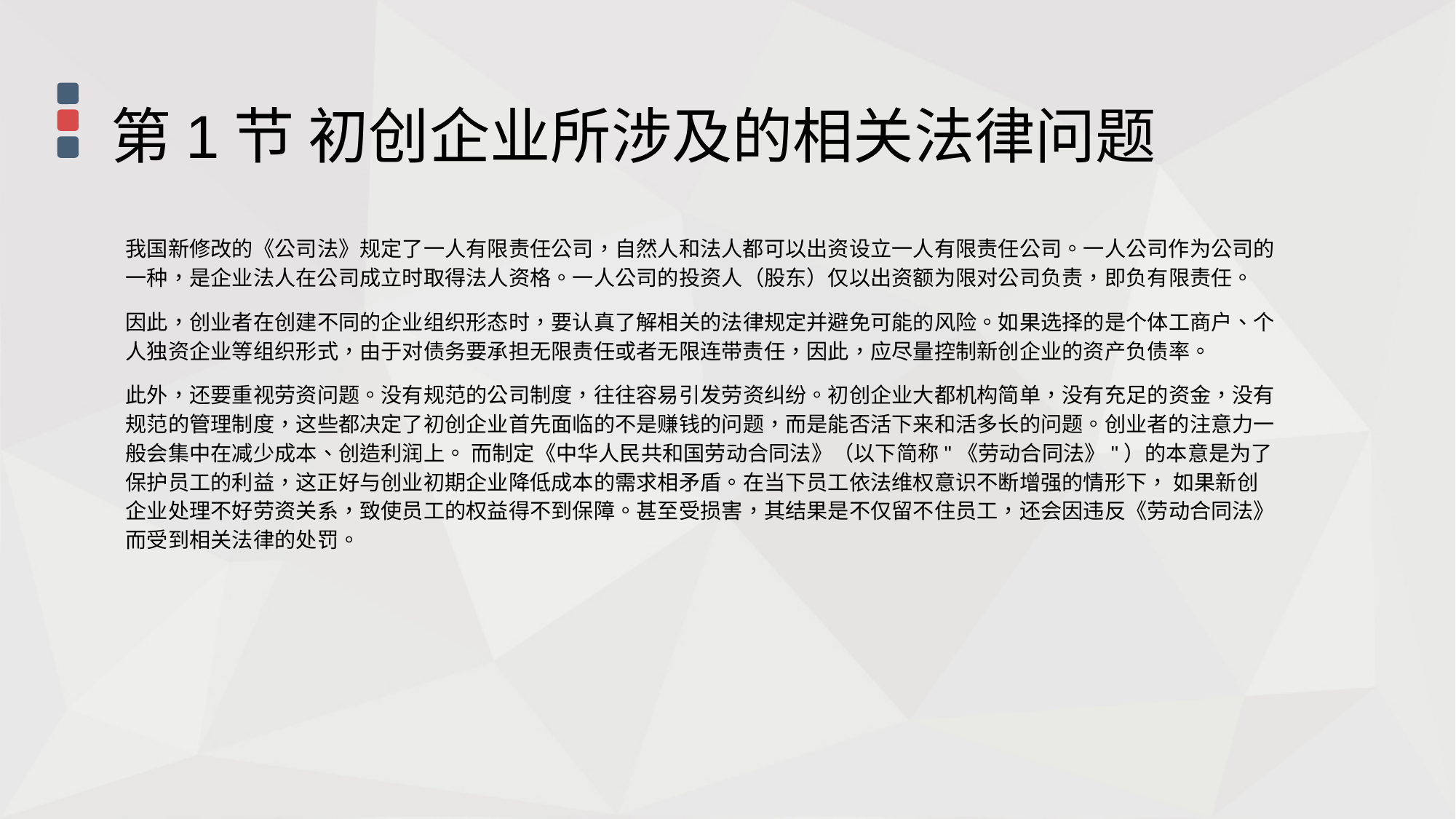

第1节 初创企业所涉及的相关法律问题
我国新修改的《公司法》规定了一人有限责任公司，自然人和法人都可以出资设立一人有限责任公司。一人公司作为公司的一种，是企业法人在公司成立时取得法人资格。一人公司的投资人（股东）仅以出资额为限对公司负责，即负有限责任。
因此，创业者在创建不同的企业组织形态时，要认真了解相关的法律规定并避免可能的风险。如果选择的是个体工商户、个人独资企业等组织形式，由于对债务要承担无限责任或者无限连带责任，因此，应尽量控制新创企业的资产负债率。
此外，还要重视劳资问题。没有规范的公司制度，往往容易引发劳资纠纷。初创企业大都机构简单，没有充足的资金，没有规范的管理制度，这些都决定了初创企业首先面临的不是赚钱的问题，而是能否活下来和活多长的问题。创业者的注意力一般会集中在减少成本、创造利润上。 而制定《中华人民共和国劳动合同法》（以下简称"《劳动合同法》"）的本意是为了保护员工的利益，这正好与创业初期企业降低成本的需求相矛盾。在当下员工依法维权意识不断增强的情形下， 如果新创企业处理不好劳资关系，致使员工的权益得不到保障。甚至受损害，其结果是不仅留不住员工，还会因违反《劳动合同法》而受到相关法律的处罚。